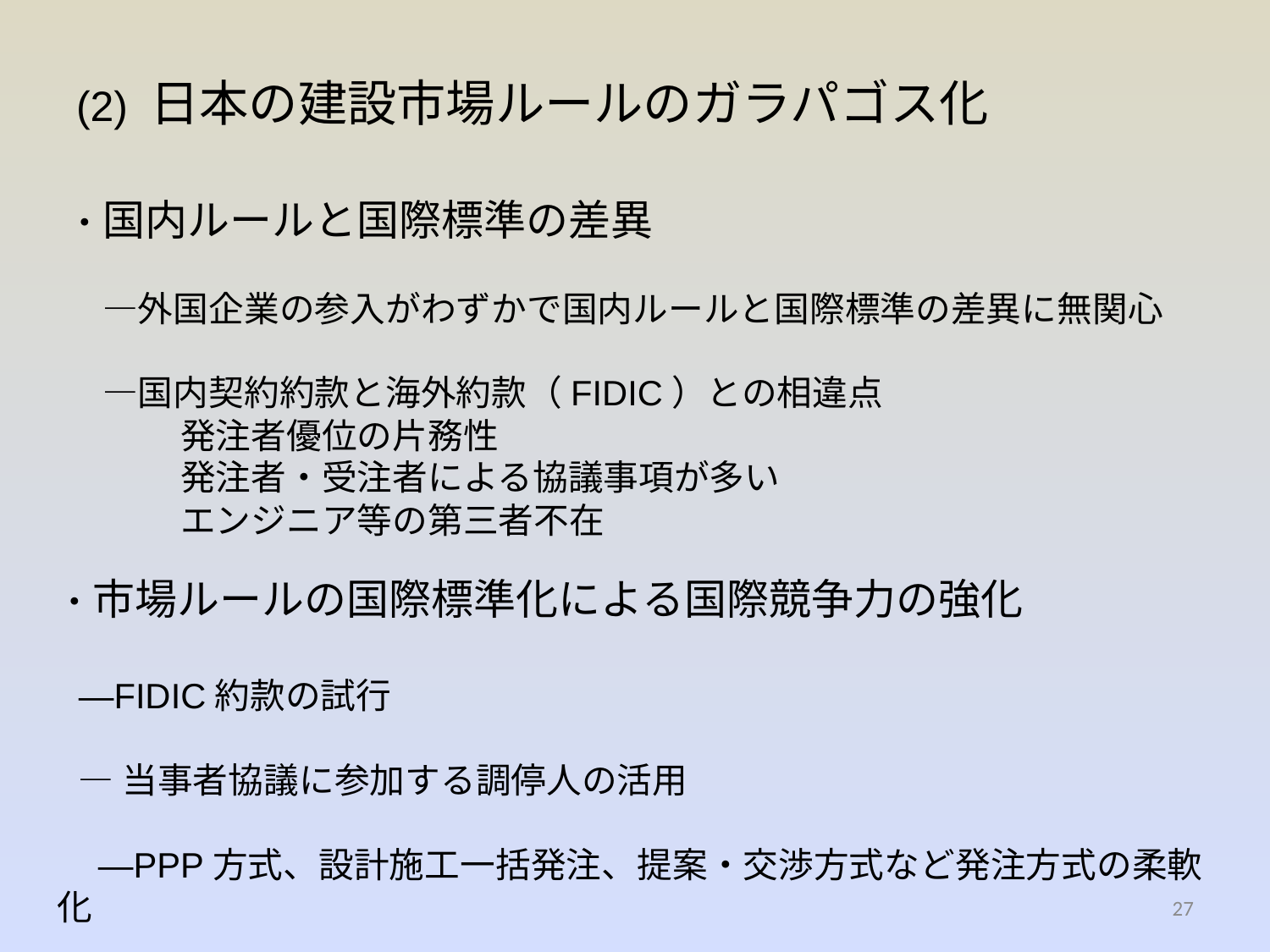

# (2) 日本の建設市場ルールのガラパゴス化

・国内ルールと国際標準の差異

　―外国企業の参入がわずかで国内ルールと国際標準の差異に無関心

　―国内契約約款と海外約款（FIDIC）との相違点
　　発注者優位の片務性
　　発注者・受注者による協議事項が多い
　　エンジニア等の第三者不在
・市場ルールの国際標準化による国際競争力の強化

―FIDIC約款の試行

―当事者協議に参加する調停人の活用

  ―PPP方式、設計施工一括発注、提案・交渉方式など発注方式の柔軟化
27